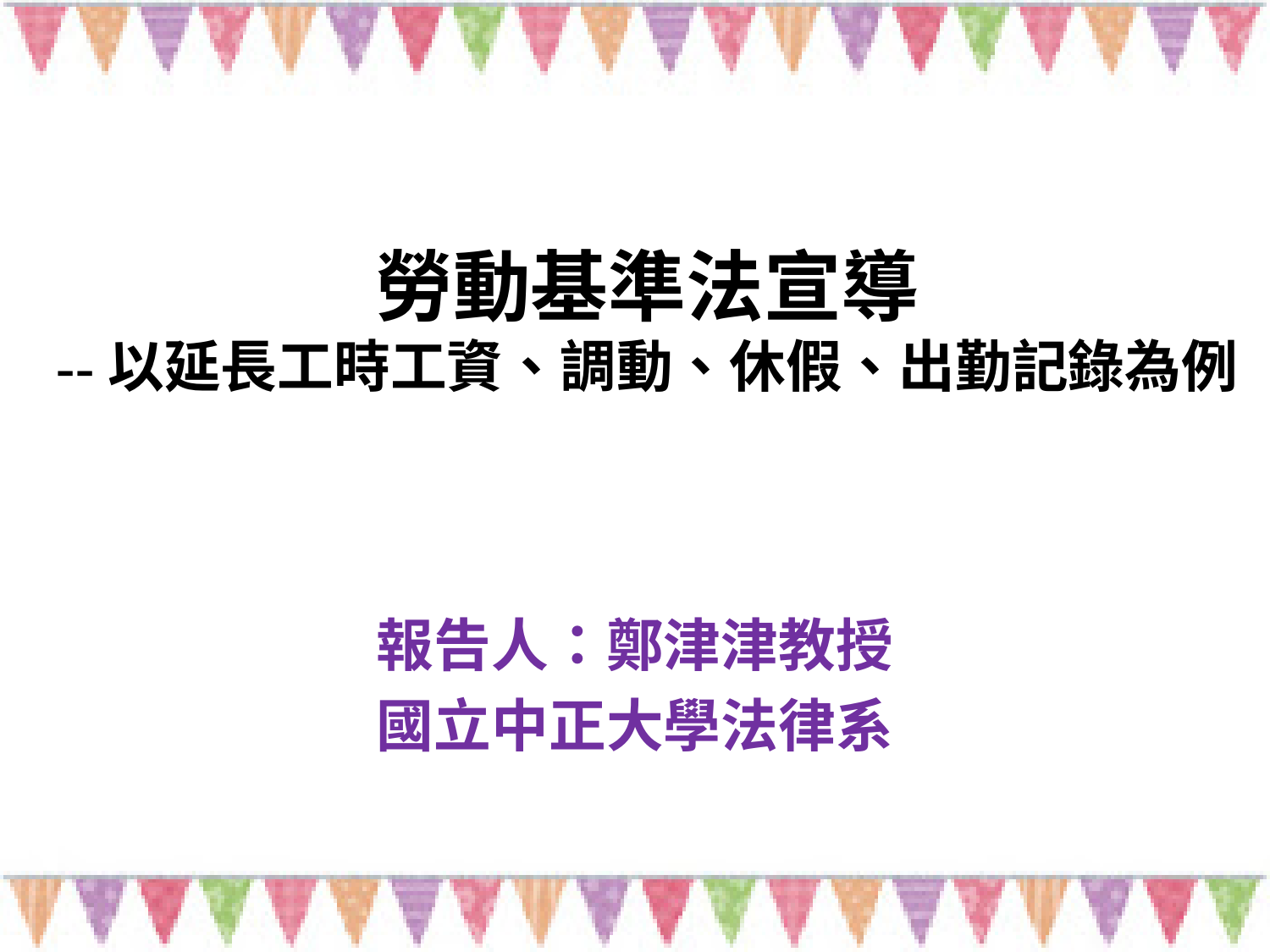

# 勞動基準法宣導 --以延長工時工資、調動、休假、出勤記錄為例

報告人：鄭津津教授
國立中正大學法律系